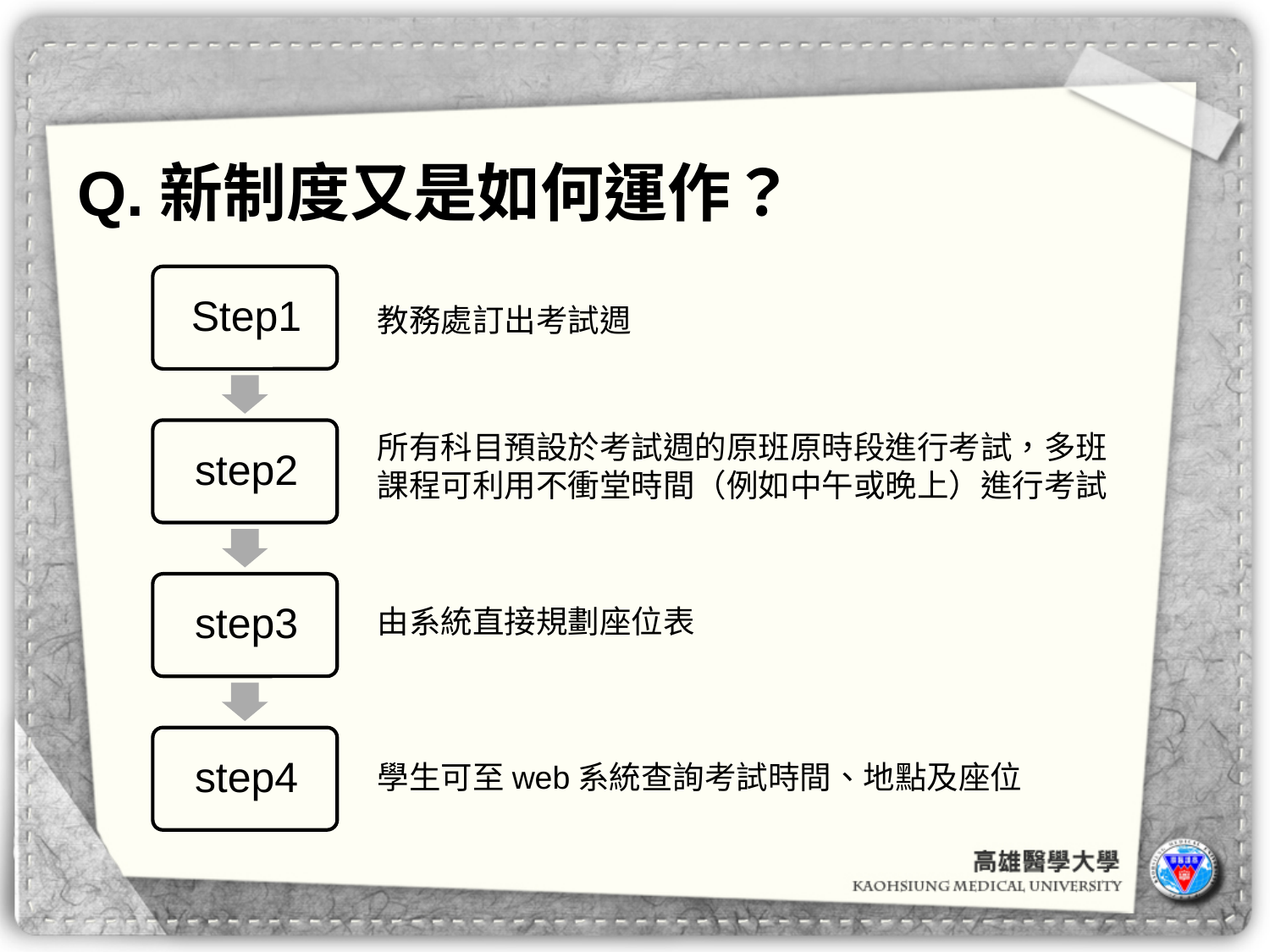

# Q.新制度又是如何運作？
Step1

step2

step3

step4
教務處訂出考試週
所有科目預設於考試週的原班原時段進行考試，多班課程可利用不衝堂時間（例如中午或晚上）進行考試
由系統直接規劃座位表
學生可至web系統查詢考試時間、地點及座位